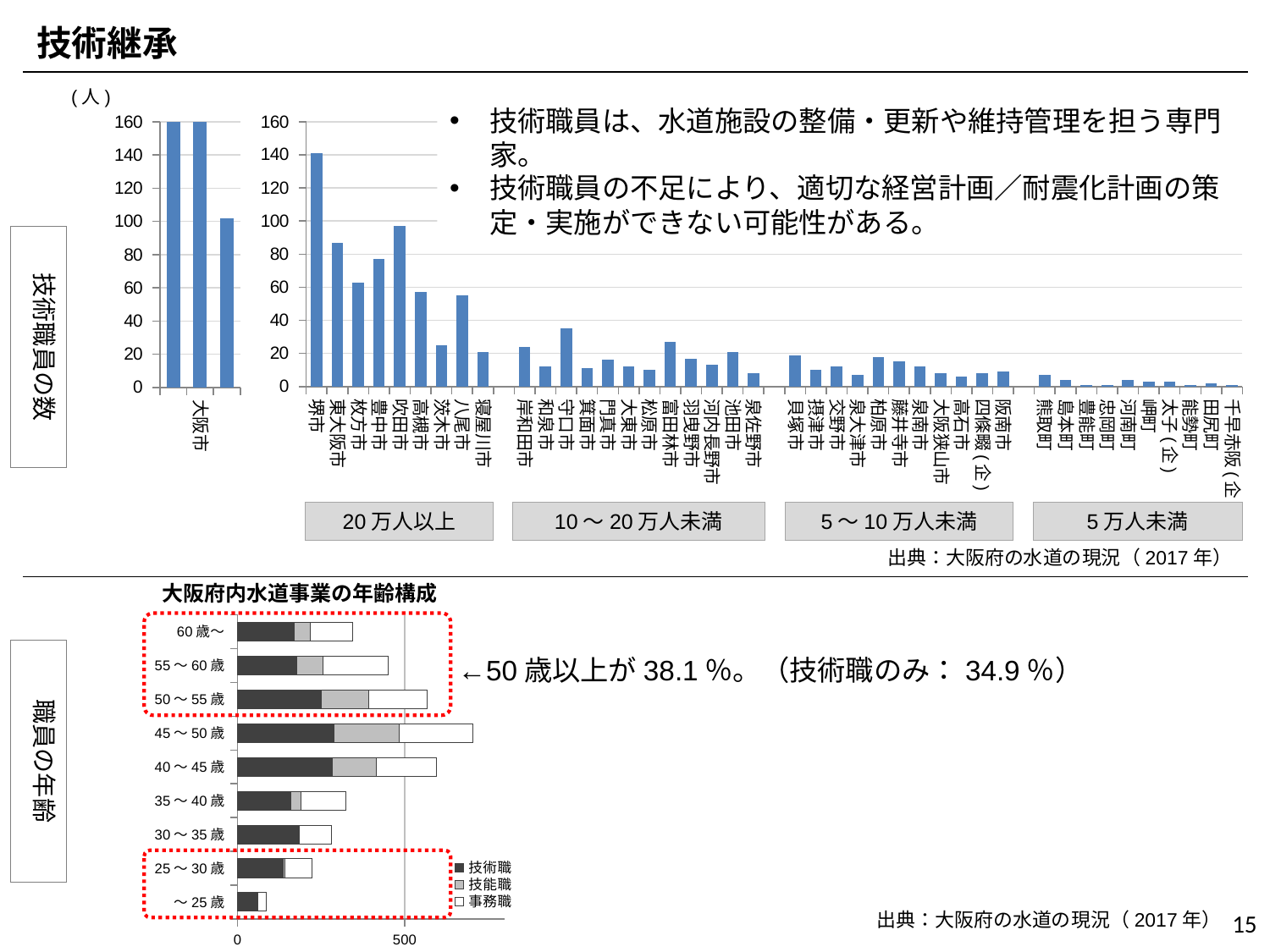

技術継承

### Chart

| Category | 技術
職員 |
|---|---|
| 堺市 | 141.0 |
| 東大阪市 | 87.0 |
| 枚方市 | 63.0 |
| 豊中市 | 77.0 |
| 吹田市 | 97.0 |
| 高槻市 | 57.0 |
| 茨木市 | 25.0 |
| 八尾市 | 55.0 |
| 寝屋川市 | 21.0 |
|  | None |
| 岸和田市 | 24.0 |
| 和泉市 | 12.0 |
| 守口市 | 35.0 |
| 箕面市 | 11.0 |
| 門真市 | 16.0 |
| 大東市 | 12.0 |
| 松原市 | 10.0 |
| 富田林市 | 27.0 |
| 羽曳野市 | 17.0 |
| 河内長野市 | 13.0 |
| 池田市 | 21.0 |
| 泉佐野市 | 8.0 |
|  | None |
| 貝塚市 | 19.0 |
| 摂津市 | 10.0 |
| 交野市 | 12.0 |
| 泉大津市 | 7.0 |
| 柏原市 | 18.0 |
| 藤井寺市 | 15.0 |
| 泉南市 | 12.0 |
| 大阪狭山市 | 8.0 |
| 高石市 | 6.0 |
| 四條畷(企) | 8.0 |
| 阪南市 | 9.0 |
|  | None |
| 熊取町 | 7.0 |
| 島本町 | 4.0 |
| 豊能町 | 1.0 |
| 忠岡町 | 1.0 |
| 河南町 | 4.0 |
| 岬町 | 3.0 |
| 太子(企) | 3.0 |
| 能勢町 | 1.0 |
| 田尻町 | 2.0 |
| 千早赤阪(企) | 1.0 |
(人)
技術職員は、水道施設の整備・更新や維持管理を担う専門家。
技術職員の不足により、適切な経営計画／耐震化計画の策定・実施ができない可能性がある。

### Chart

| Category | 技術
職員 |
|---|---|
|  | 422.0 |
| 大阪市 | 262.0 |
技術職員の数

20万人以上
10～20万人未満
5～10万人未満
5万人未満

### Chart

| Category | 技術職 | 技能職 | 事務職 |
|---|---|---|---|
| ～25歳 | 60.0 | 2.0 | 23.0 |
| 25～30歳 | 137.0 | 5.0 | 82.0 |
| 30～35歳 | 184.0 | 2.0 | 95.0 |
| 35～40歳 | 160.0 | 29.0 | 135.0 |
| 40～45歳 | 284.0 | 131.0 | 181.0 |
| 45～50歳 | 288.0 | 195.0 | 222.0 |
| 50～55歳 | 251.0 | 142.0 | 174.0 |
| 55～60歳 | 176.0 | 81.0 | 195.0 |
| 60歳～ | 170.0 | 47.0 | 127.0 |
出典：大阪府の水道の現況（2017年）
大阪府内水道事業の年齢構成

職員の年齢
←50歳以上が38.1％。（技術職のみ：34.9％）

15
出典：大阪府の水道の現況（2017年）